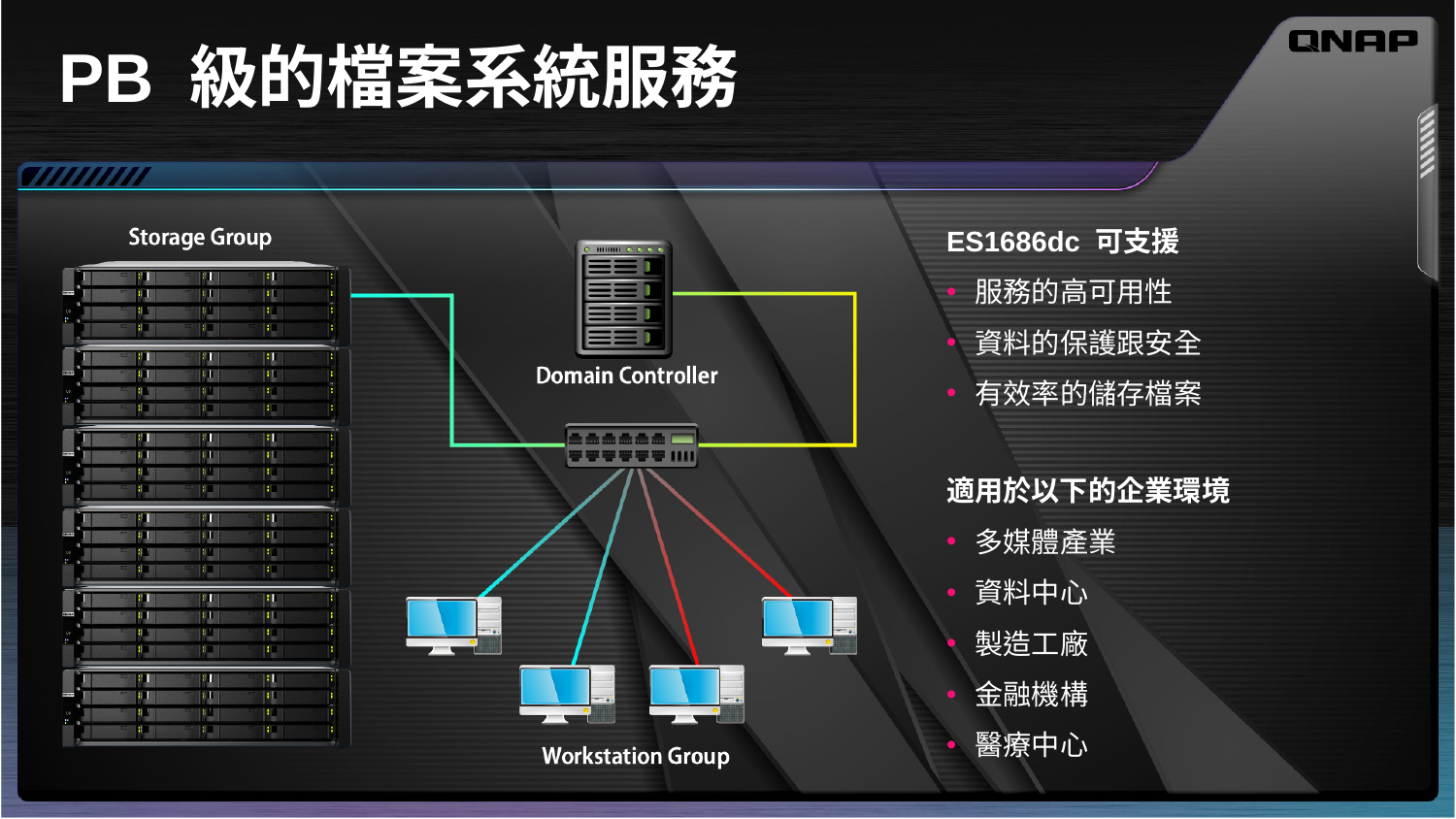

# PB 級的檔案系統服務
ES1686dc 可支援
服務的高可用性
資料的保護跟安全
有效率的儲存檔案

適用於以下的企業環境​
多媒體產業
資料中心
製造工廠
金融機構
醫療中心